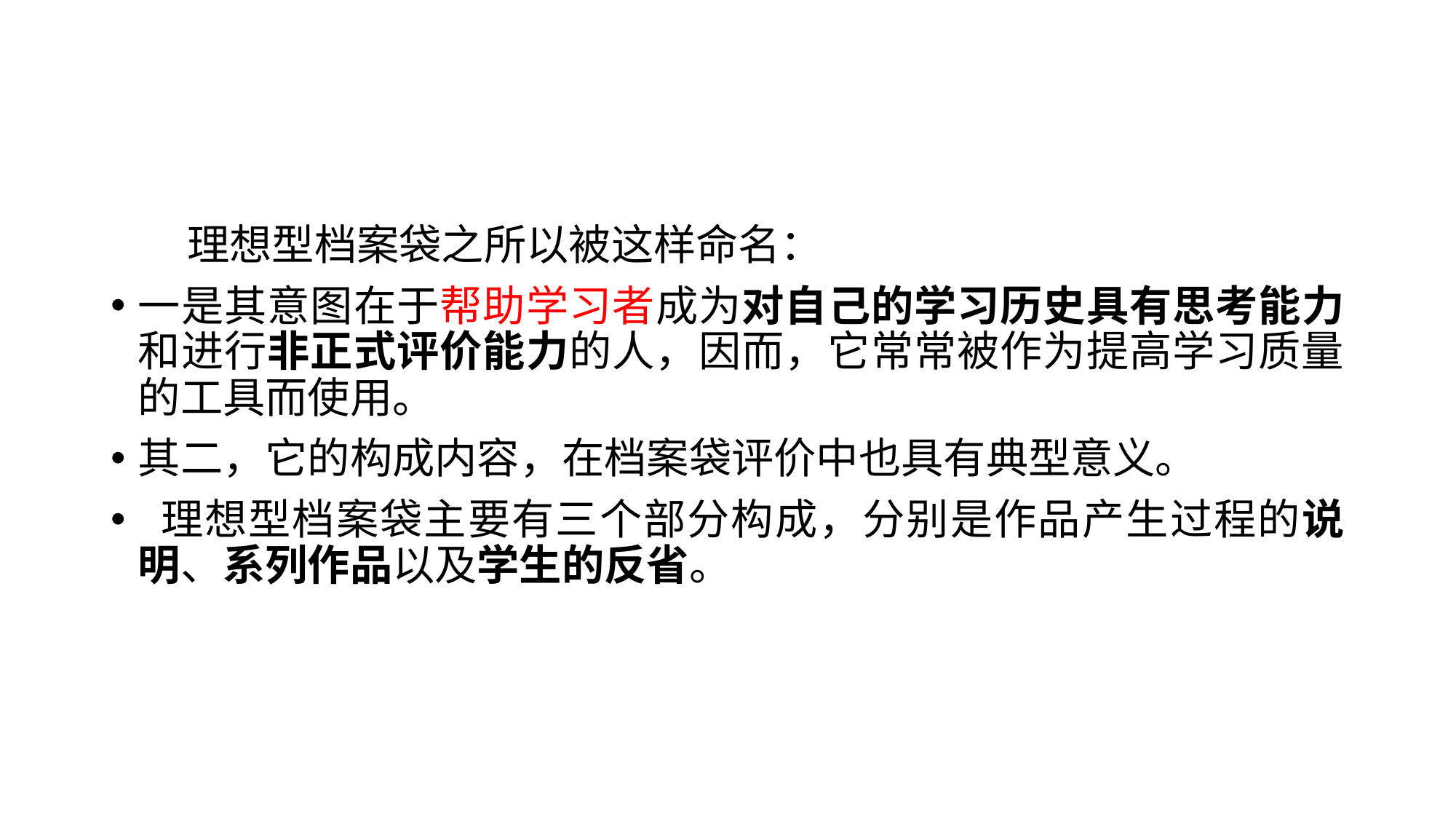

理想型档案袋之所以被这样命名：
一是其意图在于帮助学习者成为对自己的学习历史具有思考能力和进行非正式评价能力的人，因而，它常常被作为提高学习质量的工具而使用。
其二，它的构成内容，在档案袋评价中也具有典型意义。
 理想型档案袋主要有三个部分构成，分别是作品产生过程的说明、系列作品以及学生的反省。